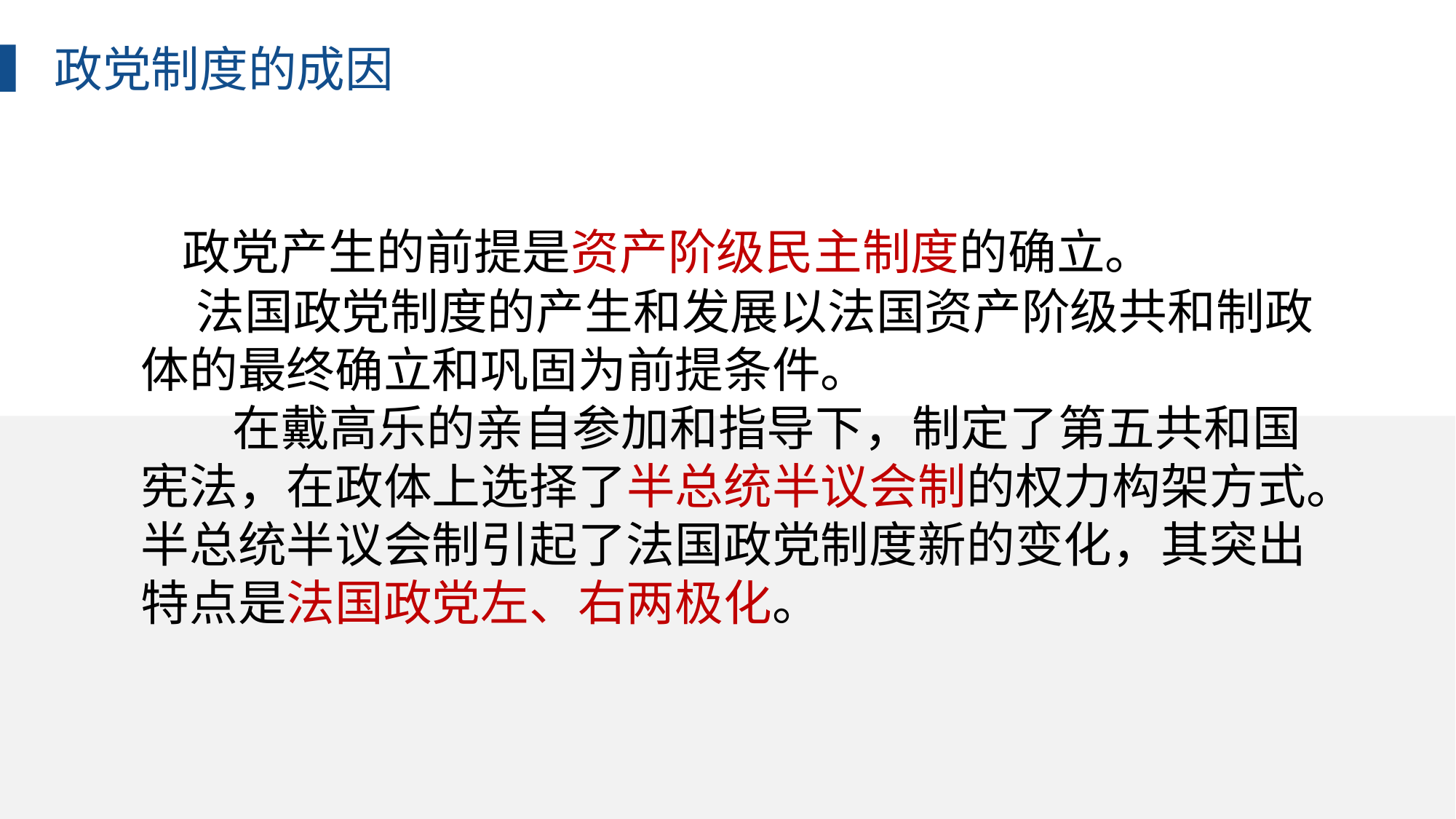

政党制度的成因

   政党产生的前提是资产阶级民主制度的确立。    法国政党制度的产生和发展以法国资产阶级共和制政体的最终确立和巩固为前提条件。    在戴高乐的亲自参加和指导下，制定了第五共和国宪法，在政体上选择了半总统半议会制的权力构架方式。半总统半议会制引起了法国政党制度新的变化，其突出特点是法国政党左、右两极化。